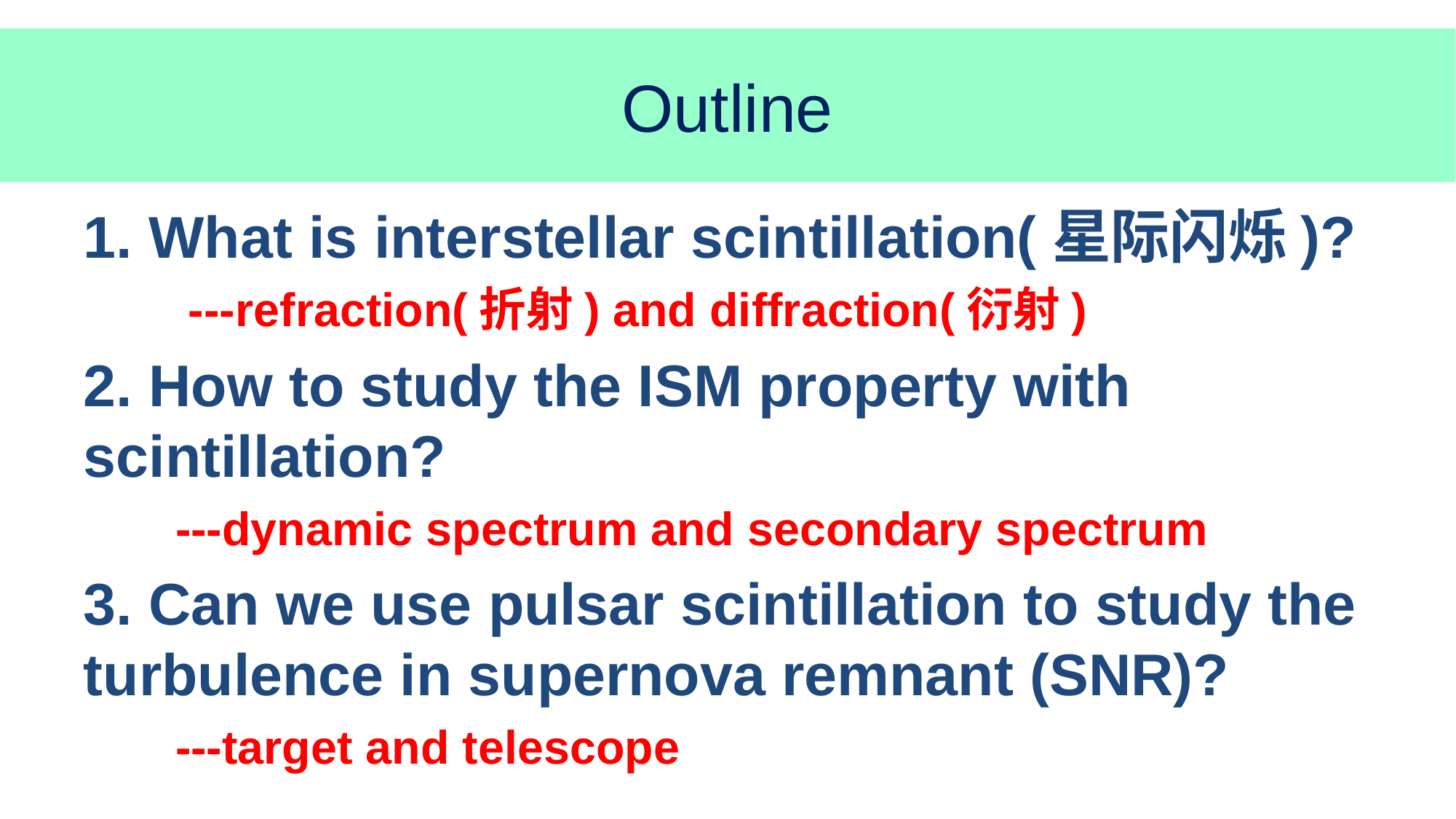

Outline
1. What is interstellar scintillation(星际闪烁)?
        ---refraction(折射) and diffraction(衍射)
2. How to study the ISM property with scintillation?
       ---dynamic spectrum and secondary spectrum
3. Can we use pulsar scintillation to study the turbulence in supernova remnant (SNR)?
       ---target and telescope